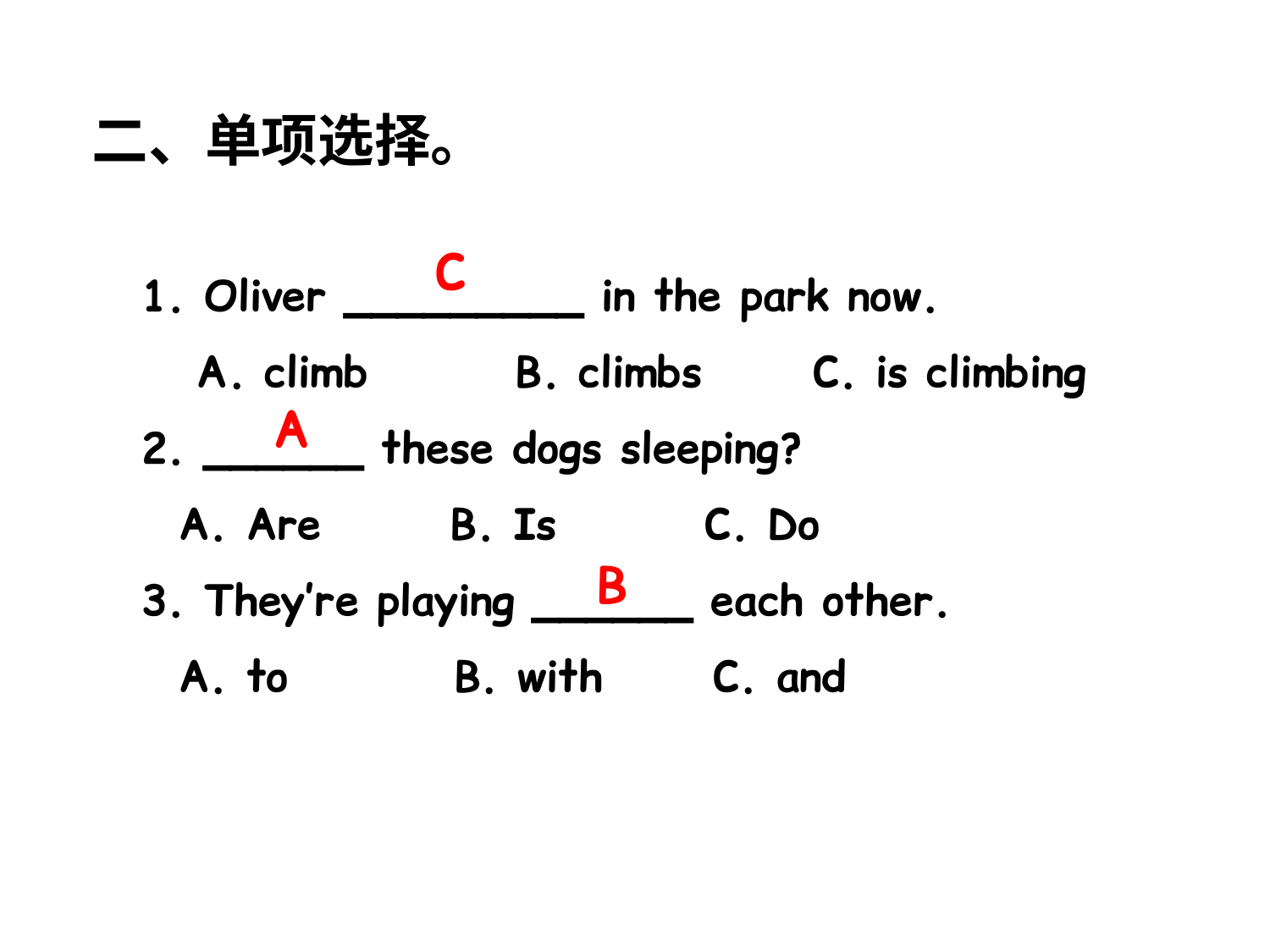

二、单项选择。
C
1. Oliver _________ in the park now.
   A. climb        B. climbs      C. is climbing
2. ______ these dogs sleeping?
  A. Are       B. Is        C. Do
3. They’re playing ______ each other.
  A. to         B. with      C. and
A
B